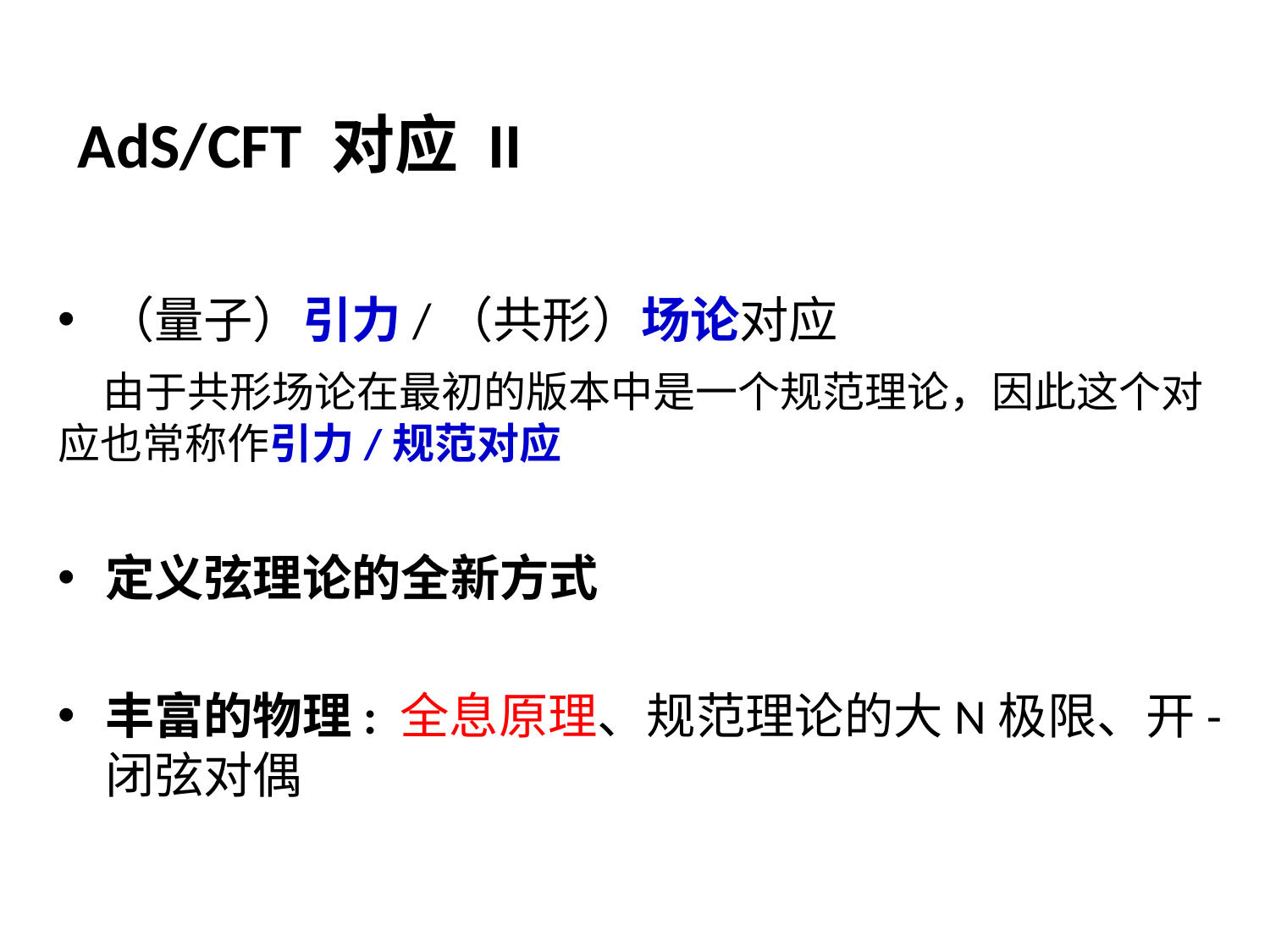

# AdS/CFT 对应 II

（量子）引力/（共形）场论对应
   由于共形场论在最初的版本中是一个规范理论，因此这个对应也常称作引力/规范对应

定义弦理论的全新方式

丰富的物理: 全息原理、规范理论的大N极限、开-闭弦对偶